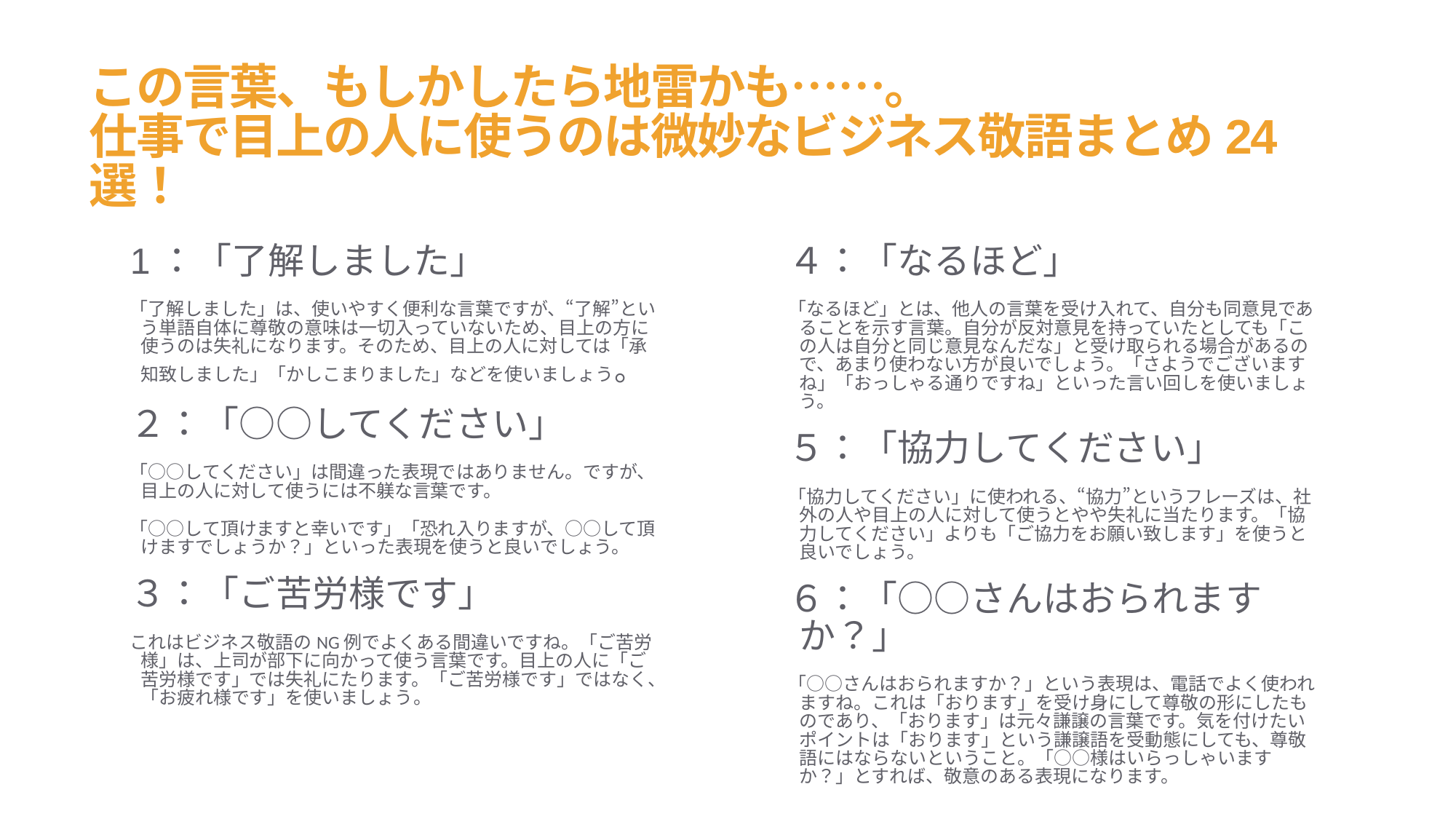

# この言葉、もしかしたら地雷かも……。 仕事で目上の人に使うのは微妙なビジネス敬語まとめ24選！

1：「了解しました」
「了解しました」は、使いやすく便利な言葉ですが、“了解”という単語自体に尊敬の意味は一切入っていないため、目上の方に使うのは失礼になります。そのため、目上の人に対しては「承知致しました」「かしこまりました」などを使いましょう。
２：「○○してください」
「○○してください」は間違った表現ではありません。ですが、目上の人に対して使うには不躾な言葉です。
「○○して頂けますと幸いです」「恐れ入りますが、○○して頂けますでしょうか？」といった表現を使うと良いでしょう。
３：「ご苦労様です」
これはビジネス敬語のNG例でよくある間違いですね。「ご苦労様」は、上司が部下に向かって使う言葉です。目上の人に「ご苦労様です」では失礼にたります。「ご苦労様です」ではなく、「お疲れ様です」を使いましょう。
４：「なるほど」
「なるほど」とは、他人の言葉を受け入れて、自分も同意見であることを示す言葉。自分が反対意見を持っていたとしても「この人は自分と同じ意見なんだな」と受け取られる場合があるので、あまり使わない方が良いでしょう。「さようでございますね」「おっしゃる通りですね」といった言い回しを使いましょう。
５：「協力してください」
「協力してください」に使われる、“協力”というフレーズは、社外の人や目上の人に対して使うとやや失礼に当たります。「協力してください」よりも「ご協力をお願い致します」を使うと良いでしょう。
６：「○○さんはおられますか？」
「○○さんはおられますか？」という表現は、電話でよく使われますね。これは「おります」を受け身にして尊敬の形にしたものであり、「おります」は元々謙譲の言葉です。気を付けたいポイントは「おります」という謙譲語を受動態にしても、尊敬語にはならないということ。「○○様はいらっしゃいますか？」とすれば、敬意のある表現になります。